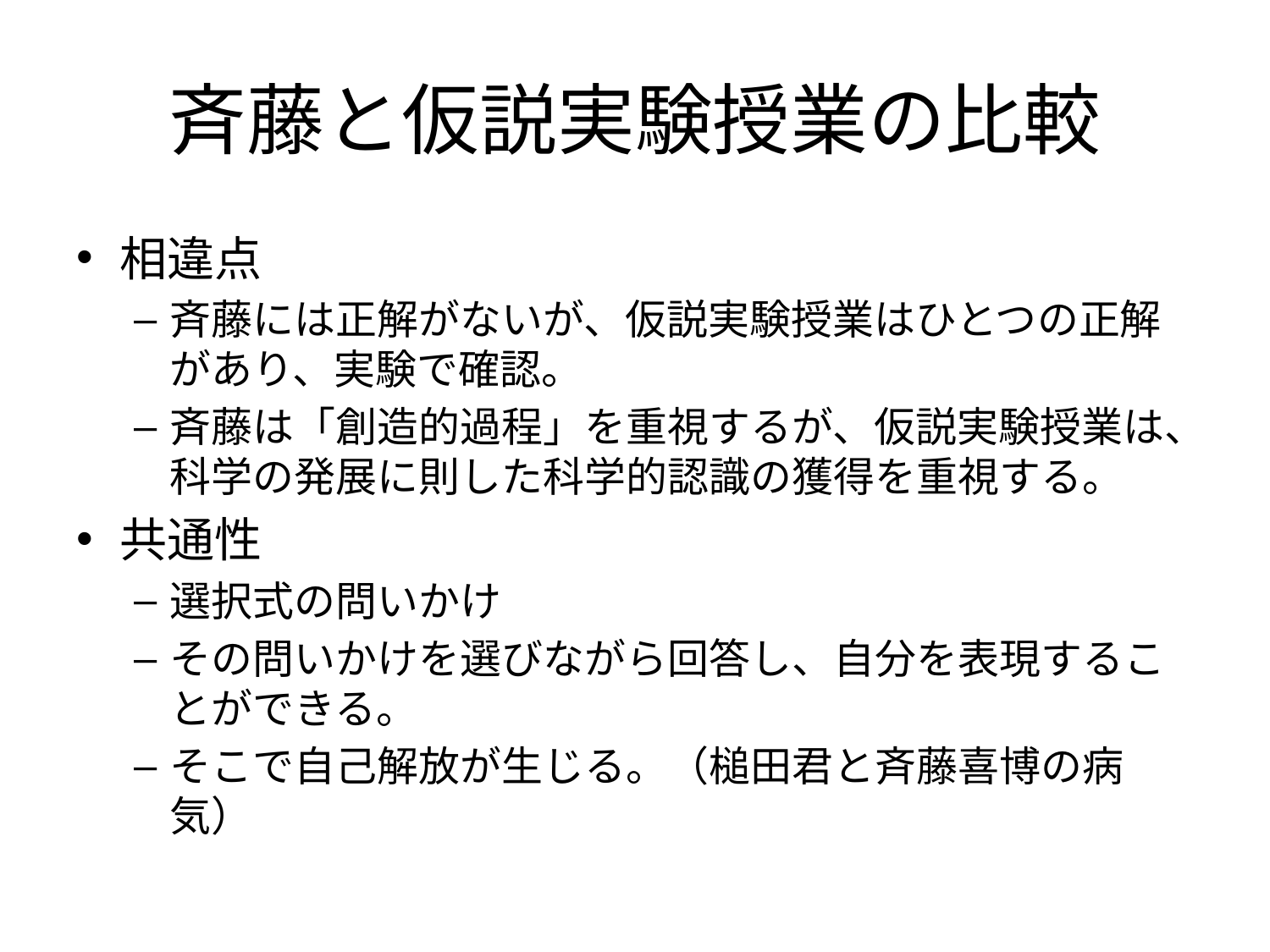

# 斉藤と仮説実験授業の比較
相違点
斉藤には正解がないが、仮説実験授業はひとつの正解があり、実験で確認。
斉藤は「創造的過程」を重視するが、仮説実験授業は、科学の発展に則した科学的認識の獲得を重視する。
共通性
選択式の問いかけ
その問いかけを選びながら回答し、自分を表現することができる。
そこで自己解放が生じる。（槌田君と斉藤喜博の病気）